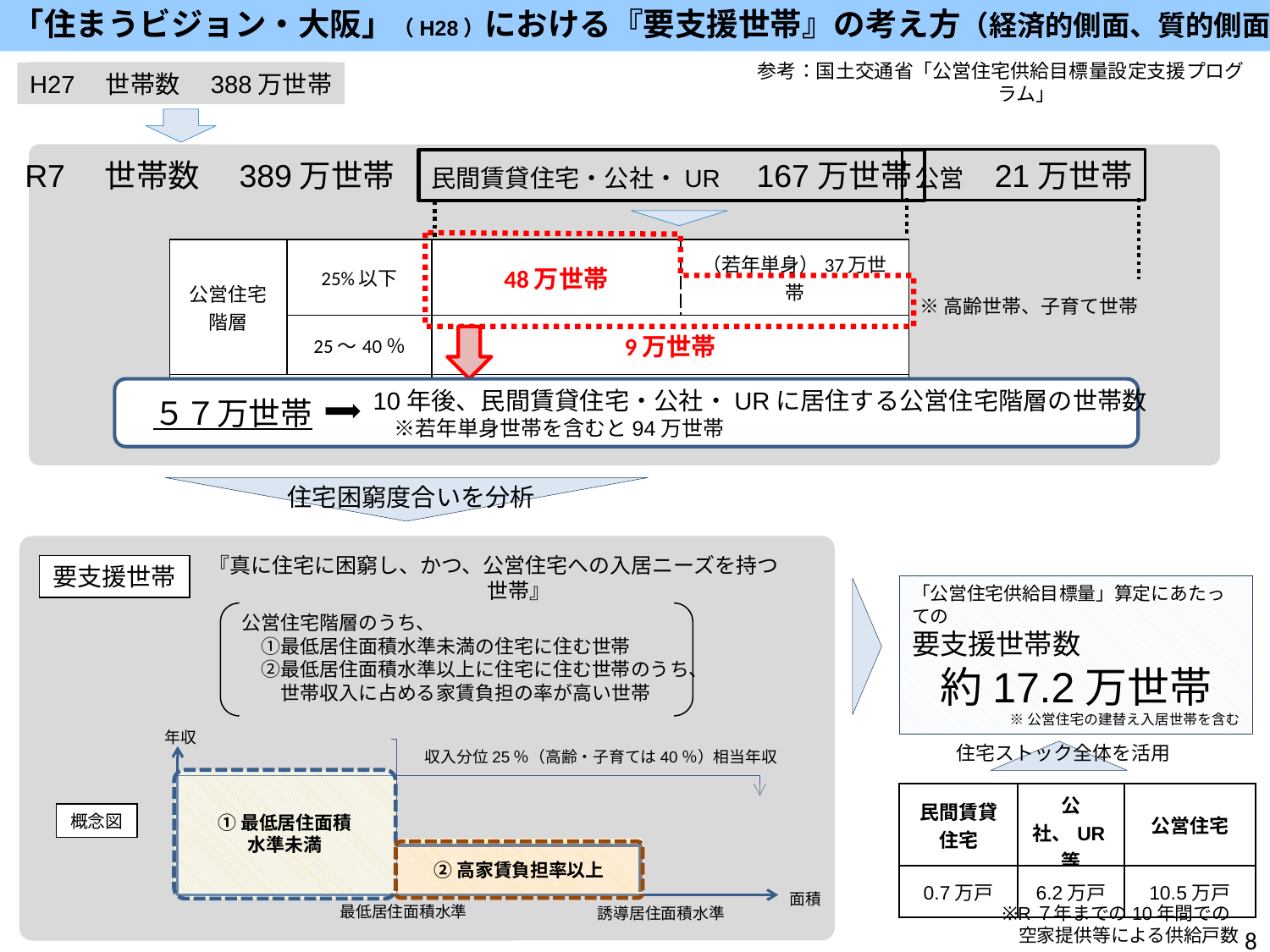

「住まうビジョン・大阪」（H28）における『要支援世帯』の考え方（経済的側面、質的側面）

H27　世帯数　388万世帯
参考：国土交通省「公営住宅供給目標量設定支援プログラム」

R7　世帯数　389万世帯
民間賃貸住宅・公社・UR　167万世帯
公営　21万世帯

| 公営住宅 階層 | 25%以下 | 48万世帯 | （若年単身）37万世帯 |
| --- | --- | --- | --- |
|  | 25～40％ | 9万世帯 |  |
| その他世帯 |  | 73万世帯 |  |
※高齢世帯、子育て世帯

10年後、民間賃貸住宅・公社・URに居住する公営住宅階層の世帯数
　※若年単身世帯を含むと94万世帯
５７万世帯

住宅困窮度合いを分析

要支援世帯
『真に住宅に困窮し、かつ、公営住宅への入居ニーズを持つ世帯』
「公営住宅供給目標量」算定にあたっての
要支援世帯数
　約17.2万世帯
※公営住宅の建替え入居世帯を含む

公営住宅階層のうち、
　①最低居住面積水準未満の住宅に住む世帯
　②最低居住面積水準以上に住宅に住む世帯のうち、
　　世帯収入に占める家賃負担の率が高い世帯

年収

収入分位25％（高齢・子育ては40％）相当年収

①最低居住面積
水準未満

②高家賃負担率以上

面積
最低居住面積水準
誘導居住面積水準
住宅ストック全体を活用

| 民間賃貸住宅 | 公社、UR等 | 公営住宅 |
| --- | --- | --- |
| 0.7万戸 | 6.2万戸 | 10.5万戸 |
概念図
※R７年までの10年間での
   空家提供等による供給戸数
8